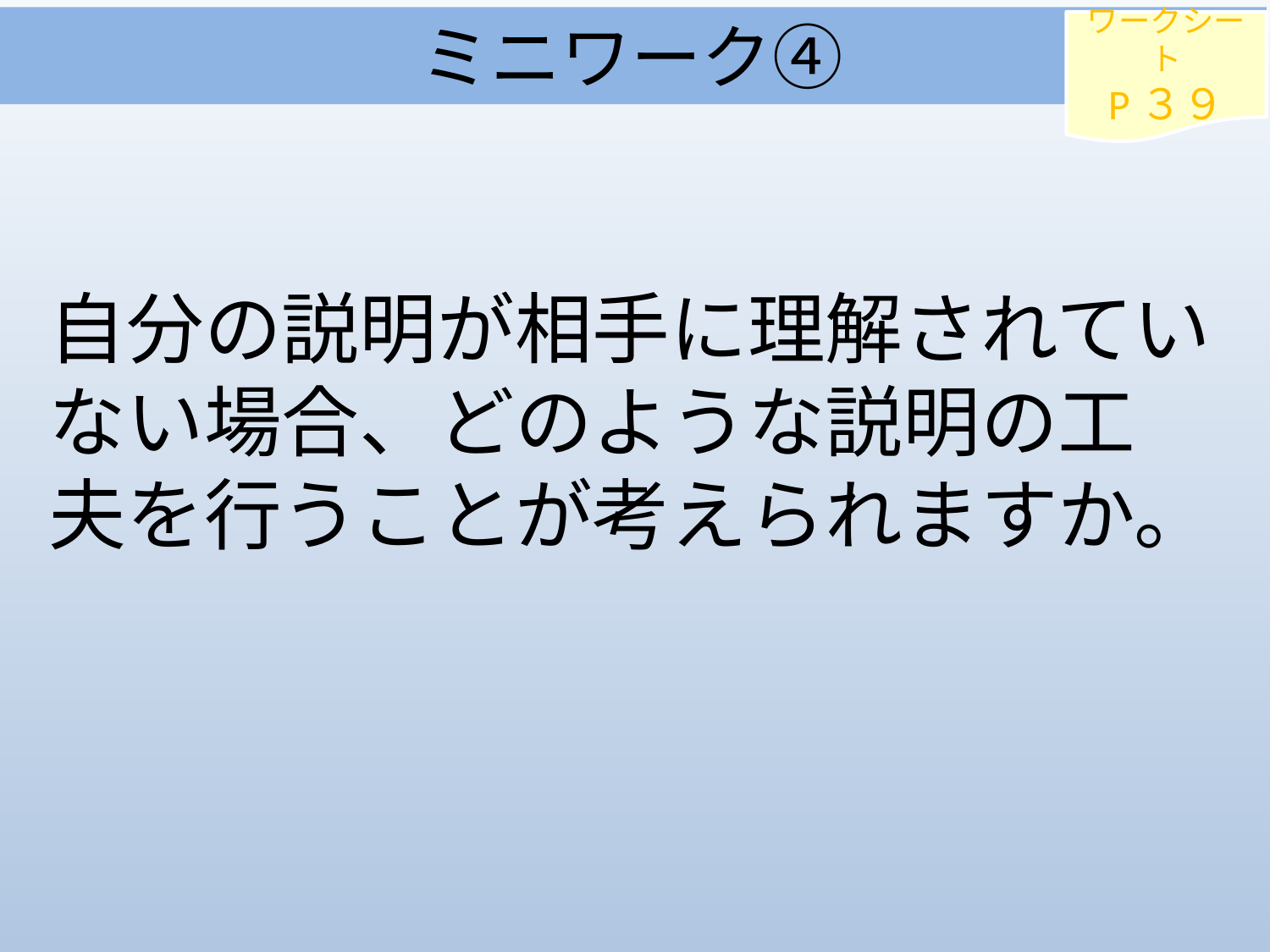

ミニワーク④
ワークシート
P３９

自分の説明が相手に理解されていない場合、どのような説明の工夫を行うことが考えられますか。